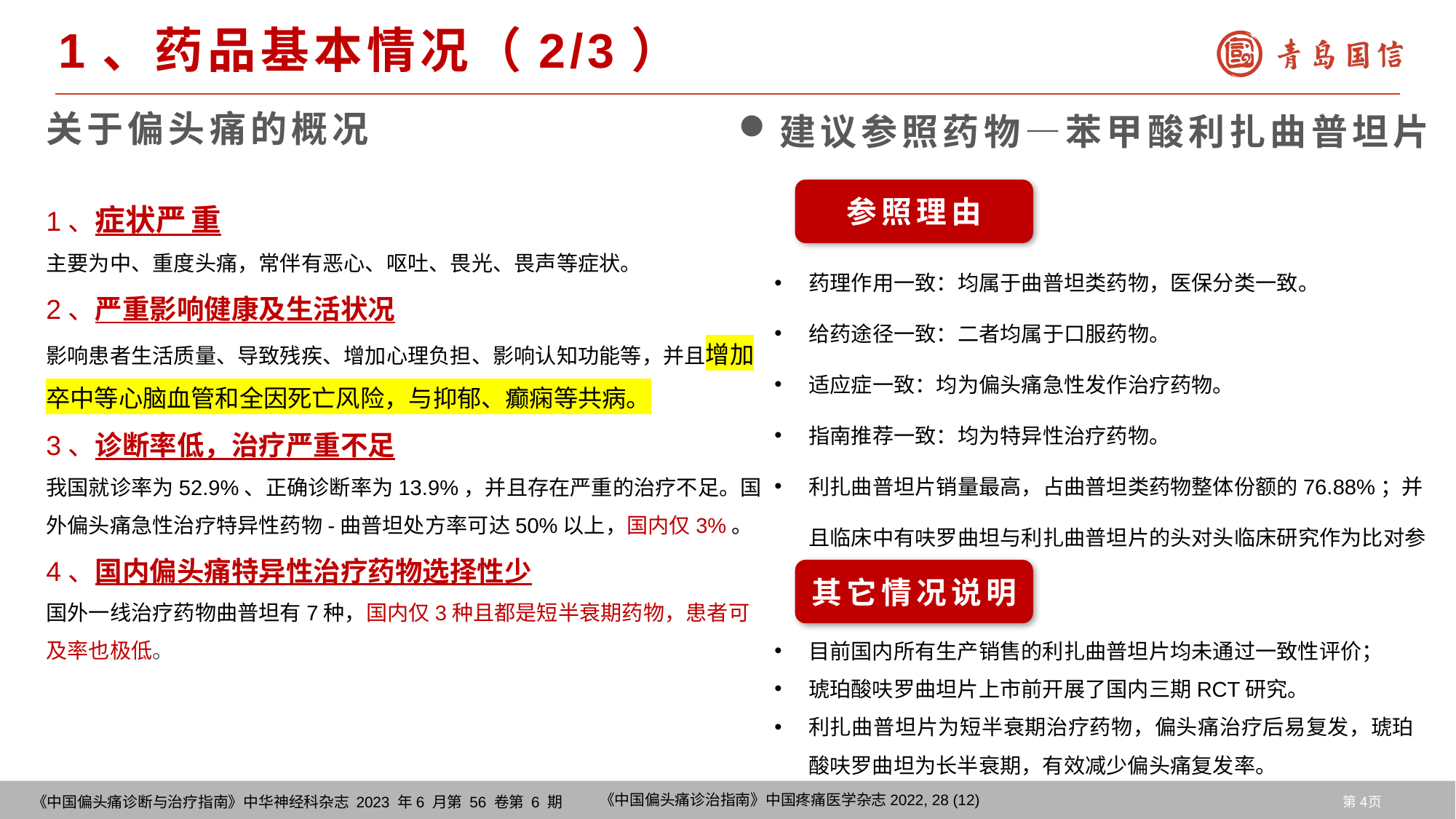

1、药品基本情况（2/3）
关于偏头痛的概况
建议参照药物—苯甲酸利扎曲普坦片
1、症状严重
主要为中、重度头痛，常伴有恶心、呕吐、畏光、畏声等症状。
2、严重影响健康及生活状况
影响患者生活质量、导致残疾、增加心理负担、影响认知功能等，并且增加卒中等心脑血管和全因死亡风险，与抑郁、癫痫等共病。
3、诊断率低，治疗严重不足
我国就诊率为52.9%、正确诊断率为13.9%，并且存在严重的治疗不足。国外偏头痛急性治疗特异性药物-曲普坦处方率可达50%以上，国内仅3%。
4、国内偏头痛特异性治疗药物选择性少
国外一线治疗药物曲普坦有7种，国内仅3种且都是短半衰期药物，患者可及率也极低。
参照理由
药理作用一致：均属于曲普坦类药物，医保分类一致。
给药途径一致：二者均属于口服药物。
适应症一致：均为偏头痛急性发作治疗药物。
指南推荐一致：均为特异性治疗药物。
利扎曲普坦片销量最高，占曲普坦类药物整体份额的76.88%；并且临床中有呋罗曲坦与利扎曲普坦片的头对头临床研究作为比对参考。
其它情况说明
目前国内所有生产销售的利扎曲普坦片均未通过一致性评价；
琥珀酸呋罗曲坦片上市前开展了国内三期RCT研究。
利扎曲普坦片为短半衰期治疗药物，偏头痛治疗后易复发，琥珀酸呋罗曲坦为长半衰期，有效减少偏头痛复发率。
《中国偏头痛诊治指南》中国疼痛医学杂志2022, 28 (12)
《中国偏头痛诊断与治疗指南》中华神经科杂志 2023 年6 月第 56 卷第 6 期